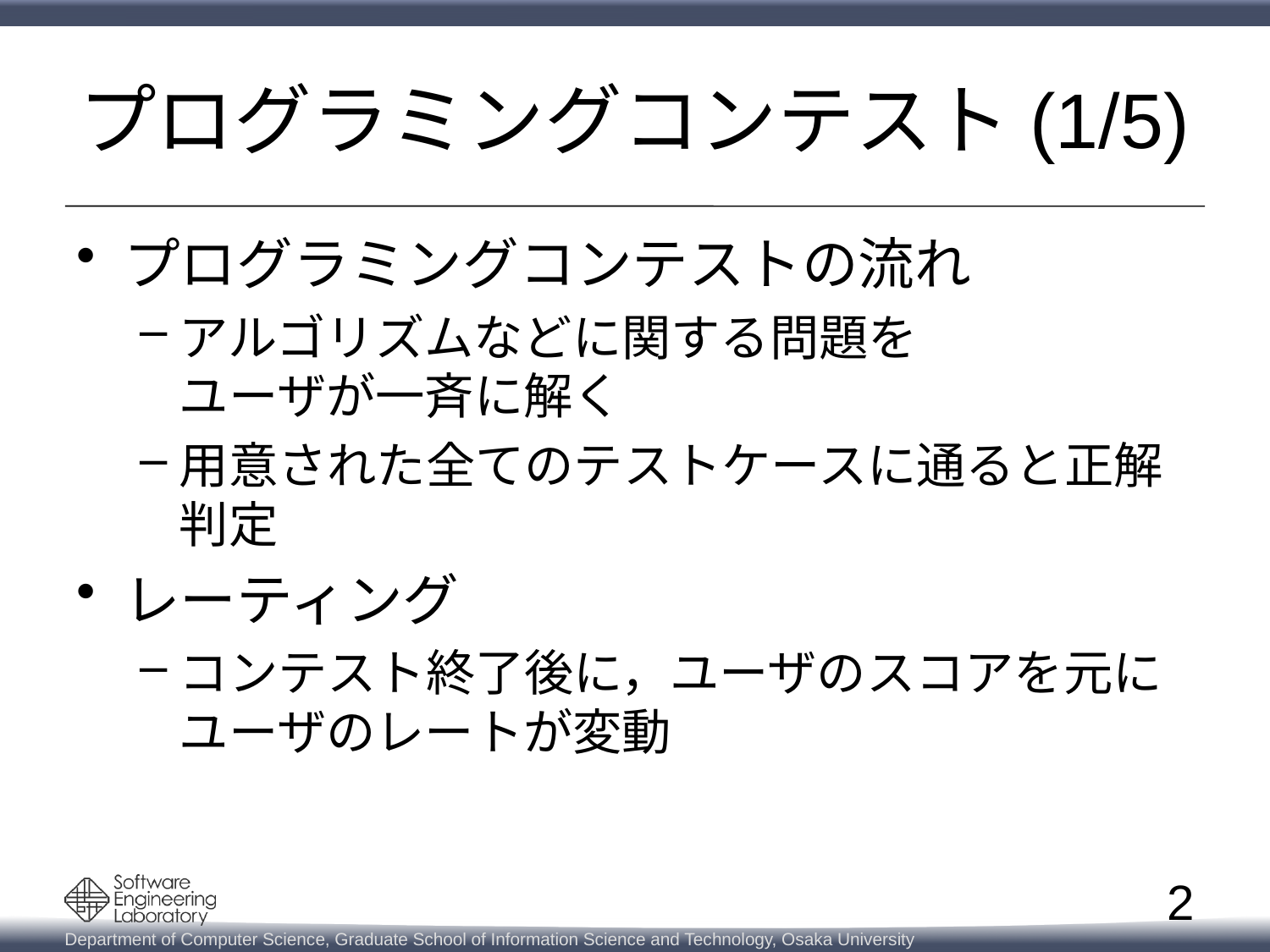

# プログラミングコンテスト(1/5)
プログラミングコンテストの流れ
アルゴリズムなどに関する問題を
ユーザが一斉に解く
用意された全てのテストケースに通ると正解判定
レーティング
コンテスト終了後に，ユーザのスコアを元に
ユーザのレートが変動
2